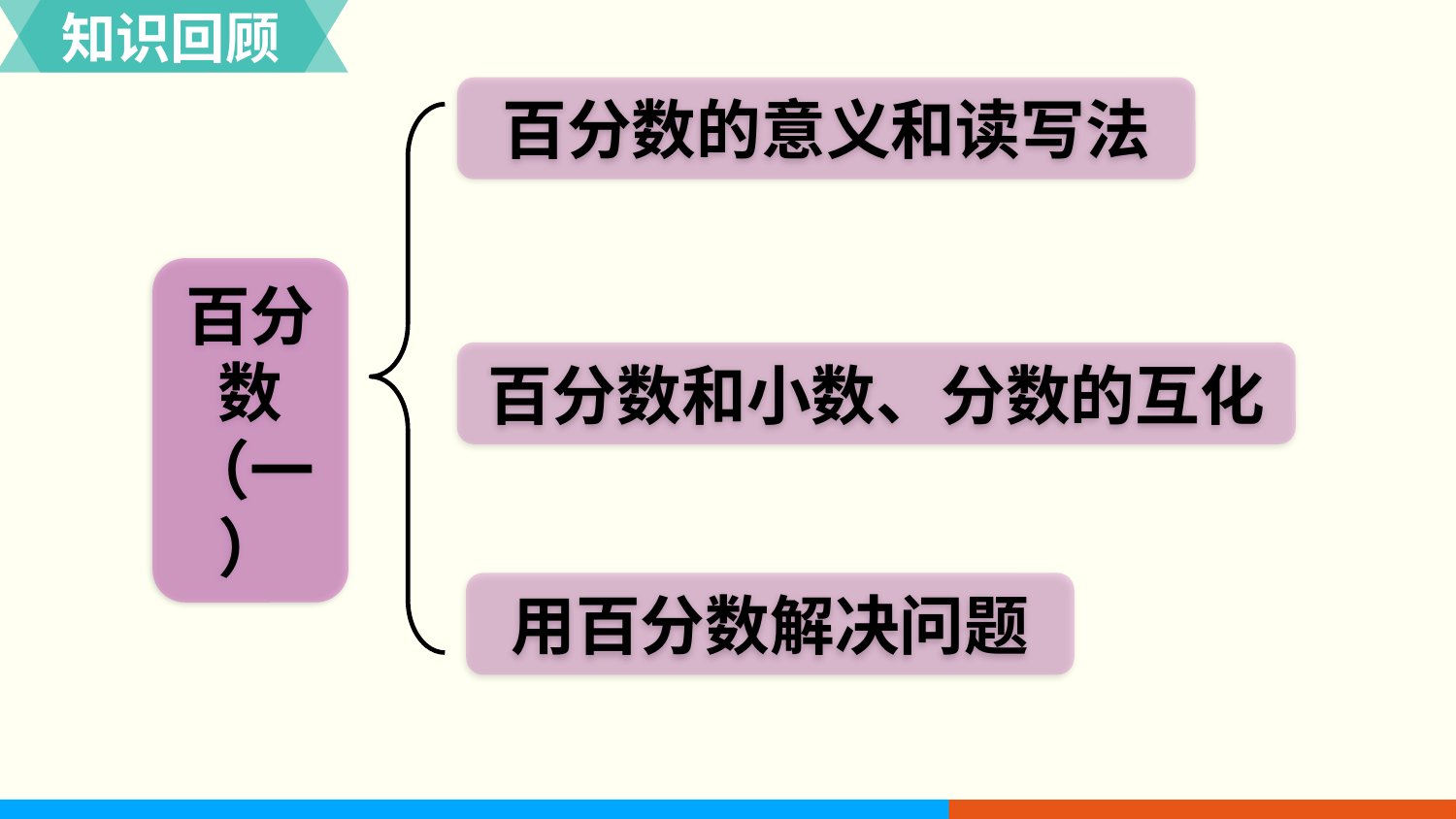

知识回顾

百分数的意义和读写法

百分数（一）
百分数和小数、分数的互化
用百分数解决问题